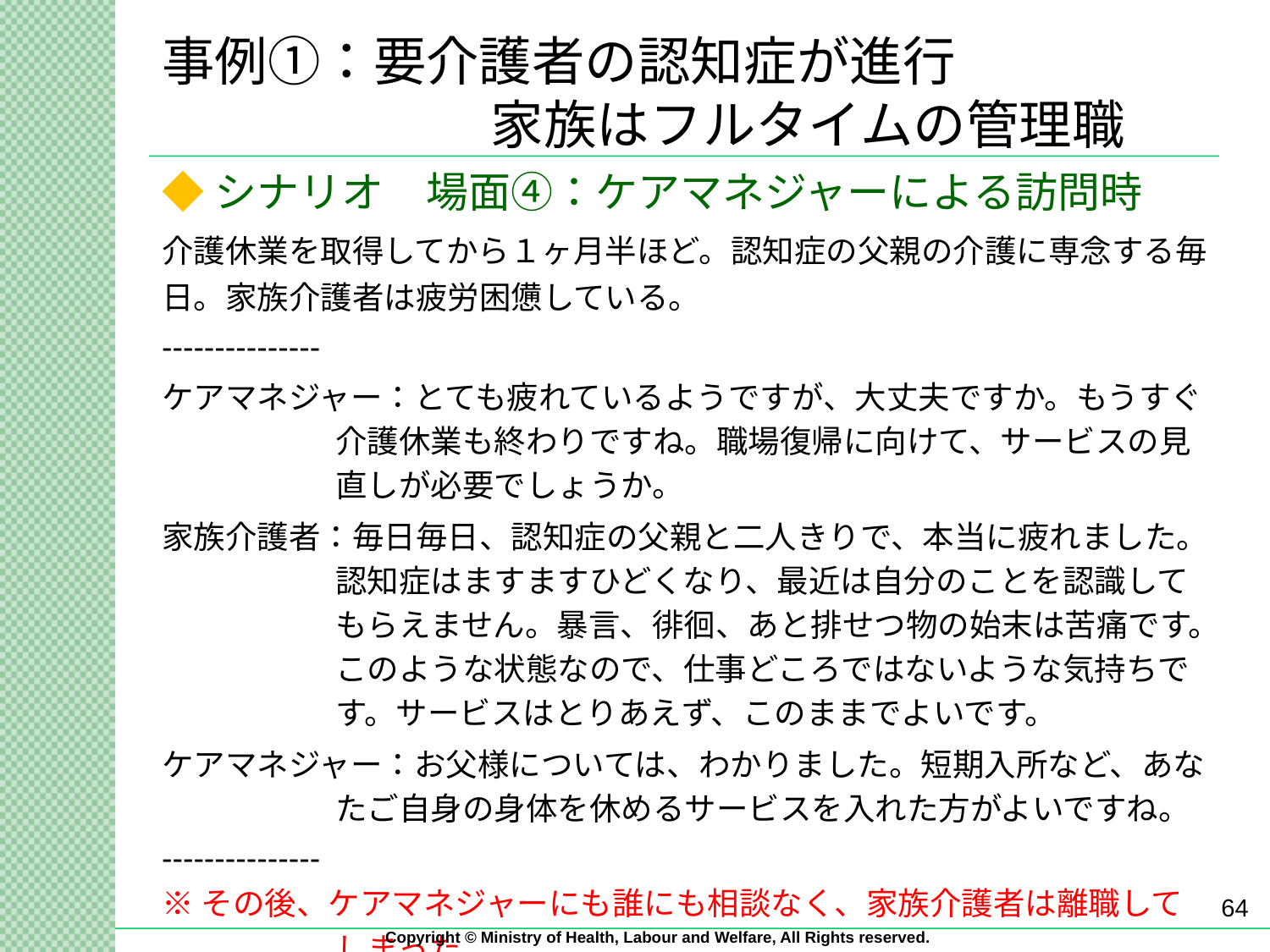

# 事例①：要介護者の認知症が進行 　　　　　 　家族はフルタイムの管理職
◆シナリオ　場面④：ケアマネジャーによる訪問時
介護休業を取得してから１ヶ月半ほど。認知症の父親の介護に専念する毎日。家族介護者は疲労困憊している。
---------------
ケアマネジャー：とても疲れているようですが、大丈夫ですか。もうすぐ介護休業も終わりですね。職場復帰に向けて、サービスの見直しが必要でしょうか。
家族介護者：毎日毎日、認知症の父親と二人きりで、本当に疲れました。認知症はますますひどくなり、最近は自分のことを認識してもらえません。暴言、徘徊、あと排せつ物の始末は苦痛です。このような状態なので、仕事どころではないような気持ちです。サービスはとりあえず、このままでよいです。
ケアマネジャー：お父様については、わかりました。短期入所など、あなたご自身の身体を休めるサービスを入れた方がよいですね。
---------------
※その後、ケアマネジャーにも誰にも相談なく、家族介護者は離職してしまった。

64
Copyright © Ministry of Health, Labour and Welfare, All Rights reserved.